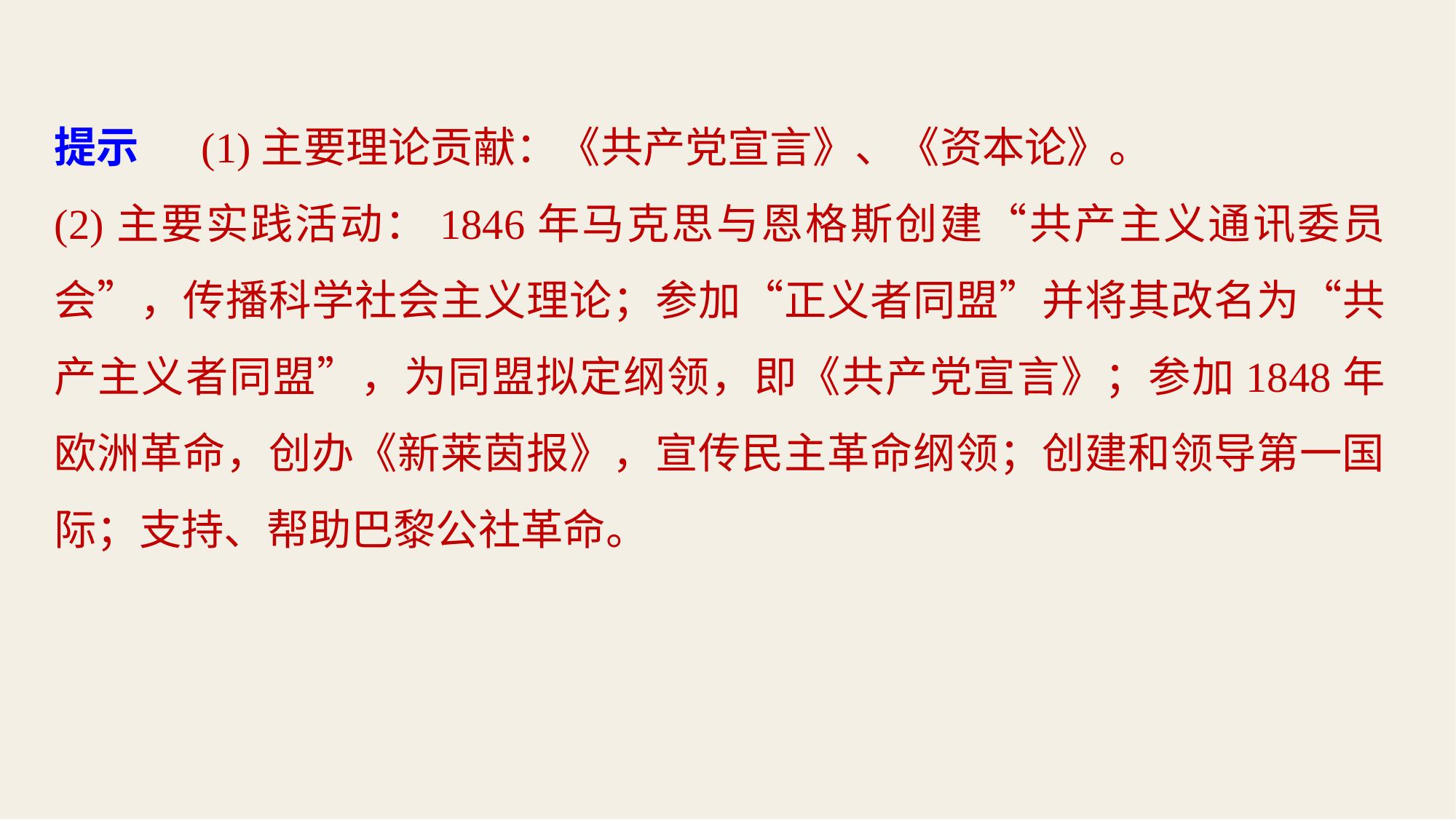

提示　 (1)主要理论贡献：《共产党宣言》、《资本论》。
(2)主要实践活动：1846年马克思与恩格斯创建“共产主义通讯委员会”，传播科学社会主义理论；参加“正义者同盟”并将其改名为“共产主义者同盟”，为同盟拟定纲领，即《共产党宣言》；参加1848年欧洲革命，创办《新莱茵报》，宣传民主革命纲领；创建和领导第一国际；支持、帮助巴黎公社革命。